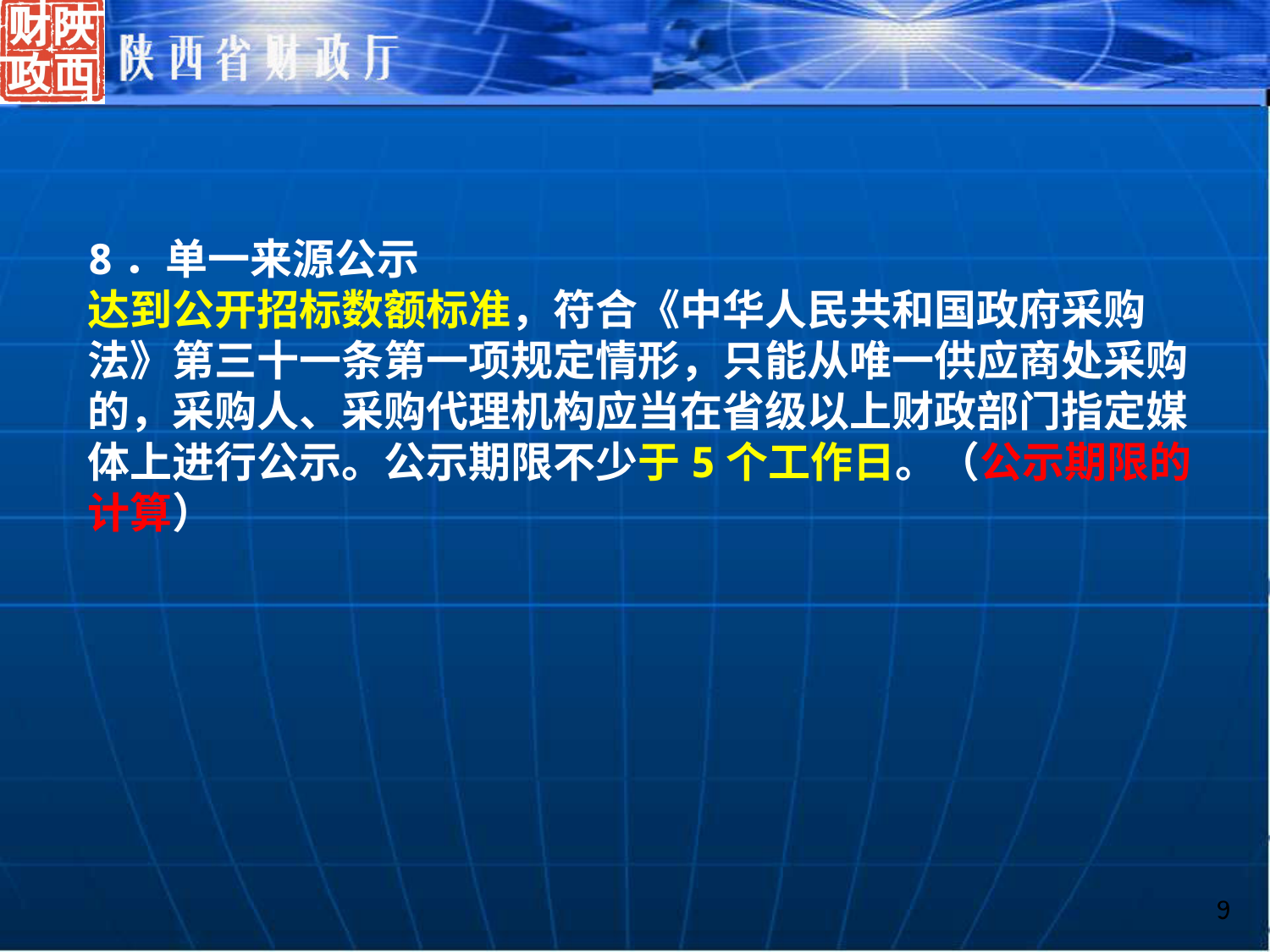

8．单一来源公示
达到公开招标数额标准，符合《中华人民共和国政府采购法》第三十一条第一项规定情形，只能从唯一供应商处采购的，采购人、采购代理机构应当在省级以上财政部门指定媒体上进行公示。公示期限不少于5个工作日。（公示期限的计算）
9